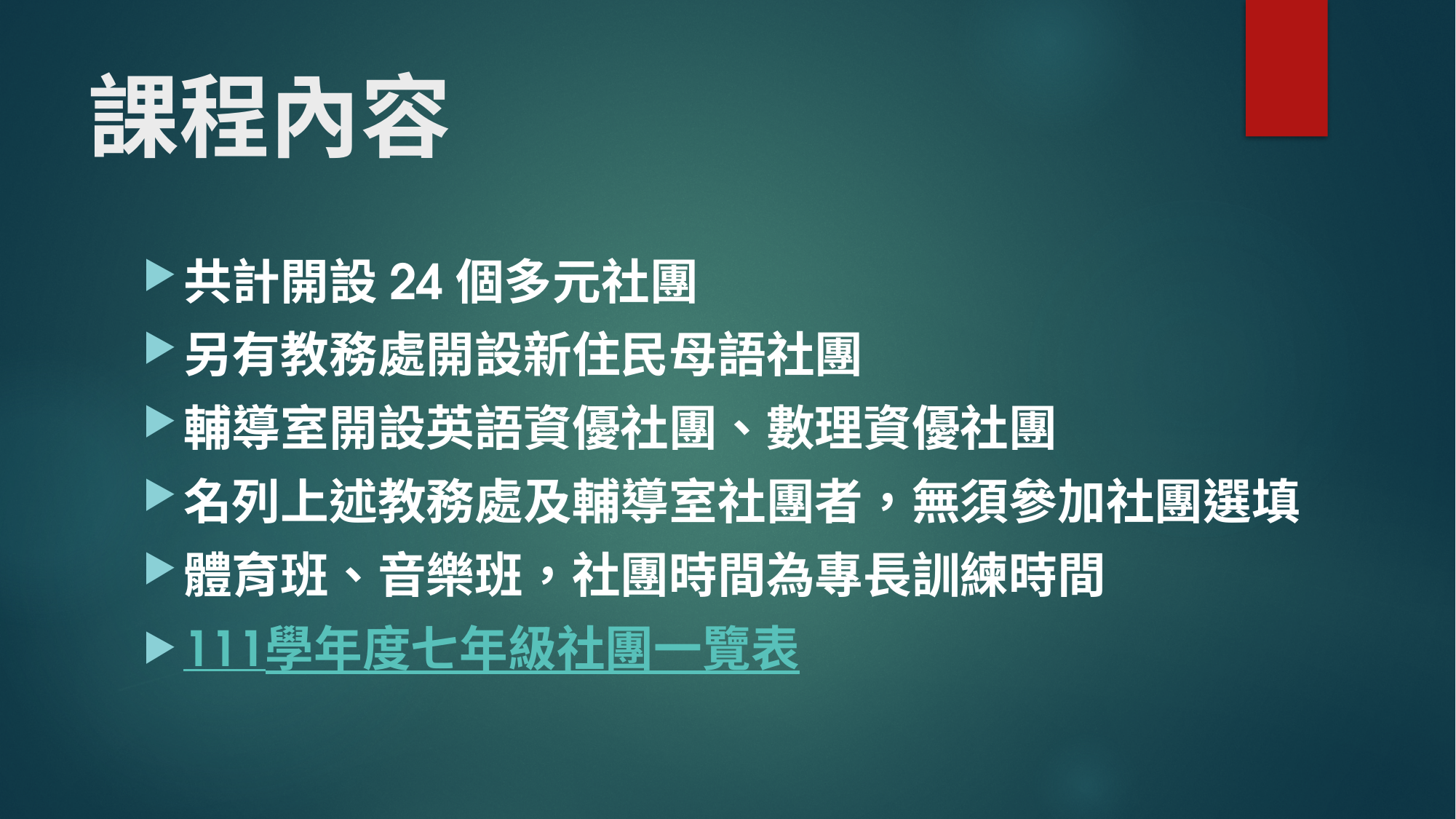

# 課程內容
共計開設24個多元社團
另有教務處開設新住民母語社團
輔導室開設英語資優社團、數理資優社團
名列上述教務處及輔導室社團者，無須參加社團選填
體育班、音樂班，社團時間為專長訓練時間
111學年度七年級社團一覽表